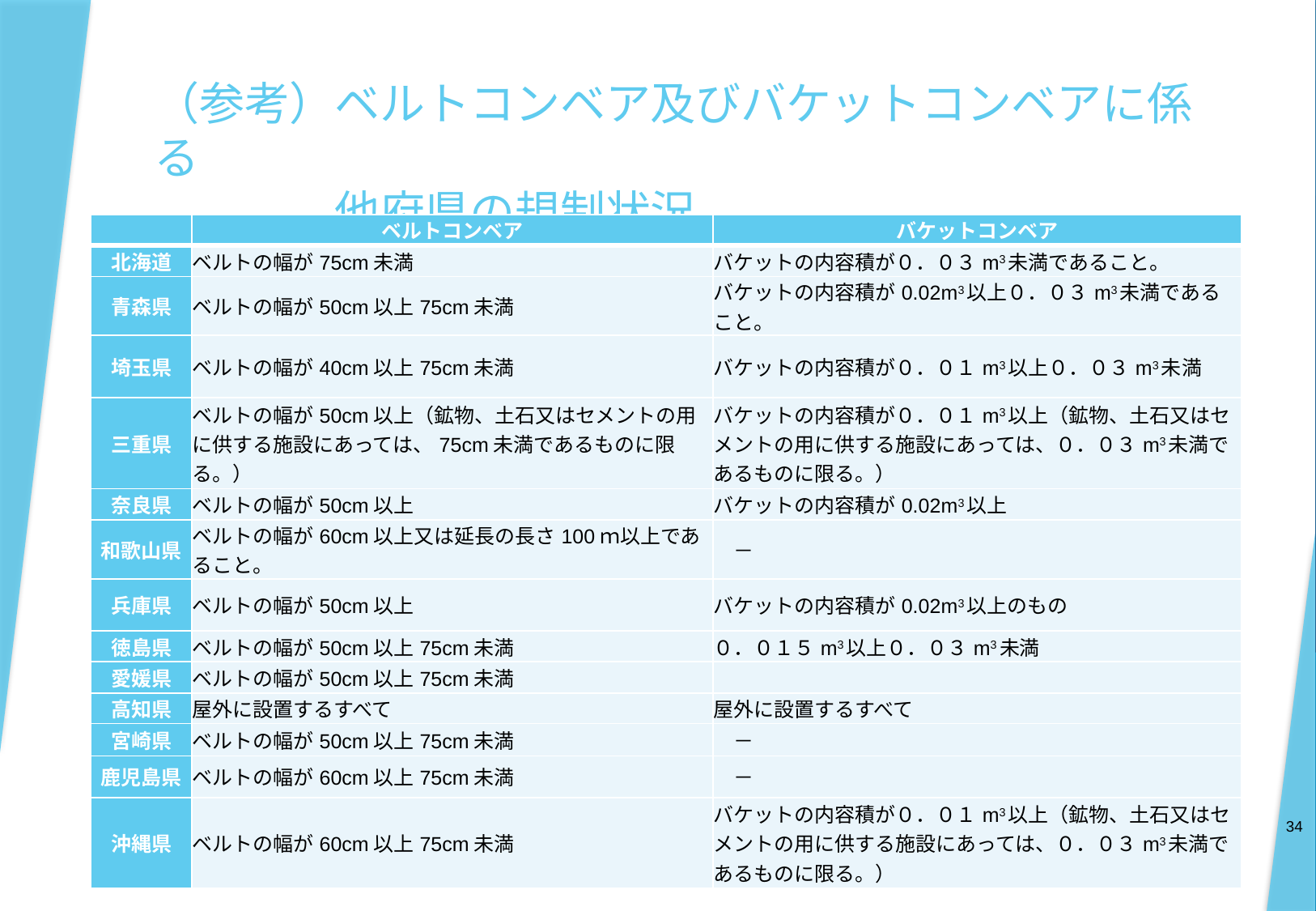

# （参考）ベルトコンベア及びバケットコンベアに係る 　　　　他府県の規制状況
|  | ベルトコンベア | バケットコンベア |
| --- | --- | --- |
| 北海道 | ベルトの幅が75cm未満 | バケットの内容積が０．０３m3未満であること。 |
| 青森県 | ベルトの幅が50cm以上75cm未満 | バケットの内容積が0.02m3以上０．０３m3未満であること。 |
| 埼玉県 | ベルトの幅が40cm以上75cm未満 | バケットの内容積が０．０１m3以上０．０３m3未満 |
| 三重県 | ベルトの幅が50cm以上（鉱物、土石又はセメントの用に供する施設にあっては、75cm未満であるものに限る。） | バケットの内容積が０．０１m3以上（鉱物、土石又はセメントの用に供する施設にあっては、０．０３m3未満であるものに限る。） |
| 奈良県 | ベルトの幅が50cm以上 | バケットの内容積が0.02m3以上 |
| 和歌山県 | ベルトの幅が60cm以上又は延長の長さ100ｍ以上であること。 | － |
| 兵庫県 | ベルトの幅が50cm以上 | バケットの内容積が0.02m3以上のもの |
| 徳島県 | ベルトの幅が50cm以上75cm未満 | ０．０１５m3以上０．０３m3未満 |
| 愛媛県 | ベルトの幅が50cm以上75cm未満 |  |
| 高知県 | 屋外に設置するすべて | 屋外に設置するすべて |
| 宮崎県 | ベルトの幅が50cm以上75cm未満 | － |
| 鹿児島県 | ベルトの幅が60cm以上75cm未満 | － |
| 沖縄県 | ベルトの幅が60cm以上75cm未満 | バケットの内容積が０．０１m3以上（鉱物、土石又はセメントの用に供する施設にあっては、０．０３m3未満であるものに限る。） |

34